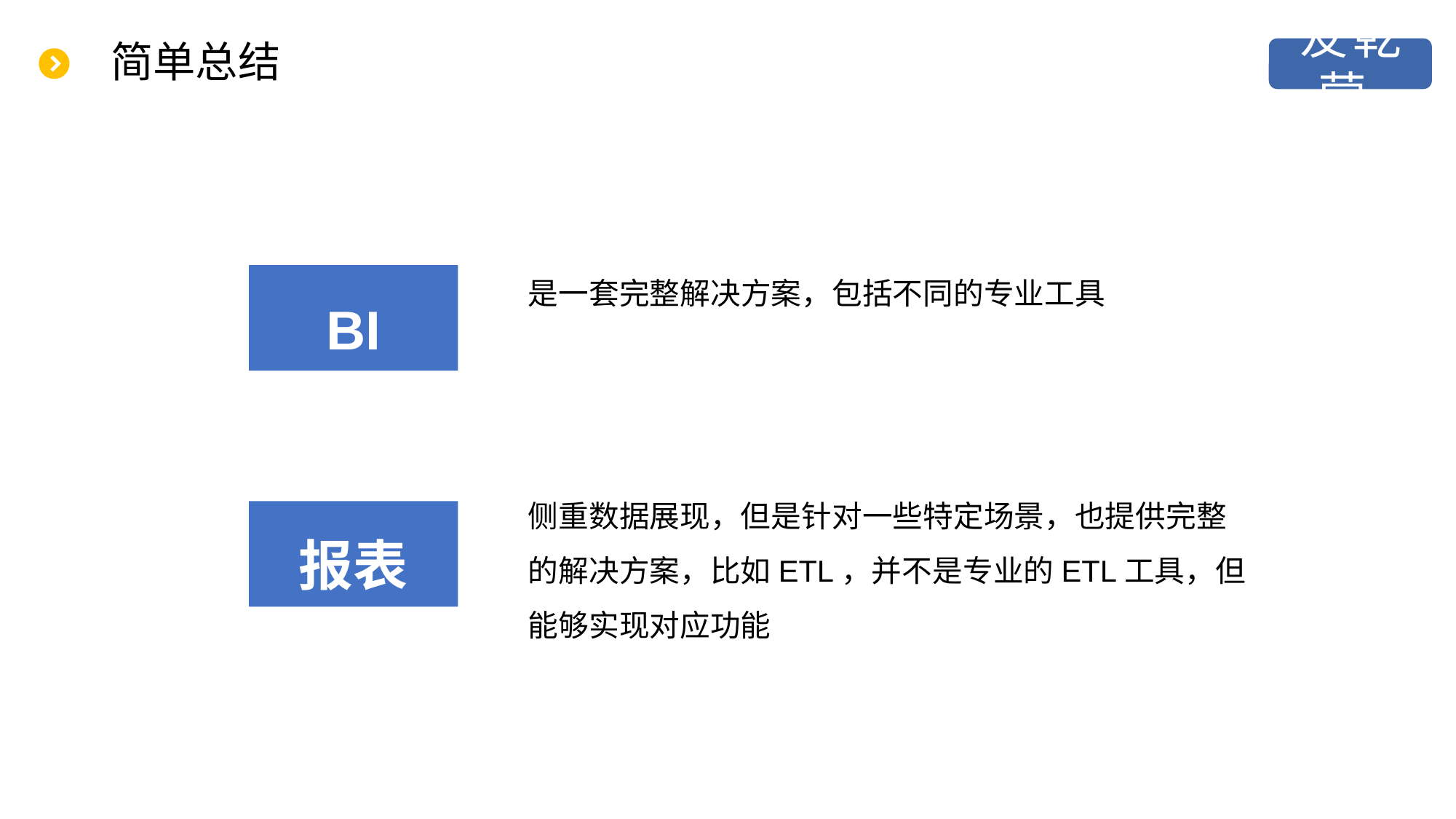

# 简单总结
是一套完整解决方案，包括不同的专业工具
BI
侧重数据展现，但是针对一些特定场景，也提供完整的解决方案，比如ETL，并不是专业的ETL工具，但能够实现对应功能
报表